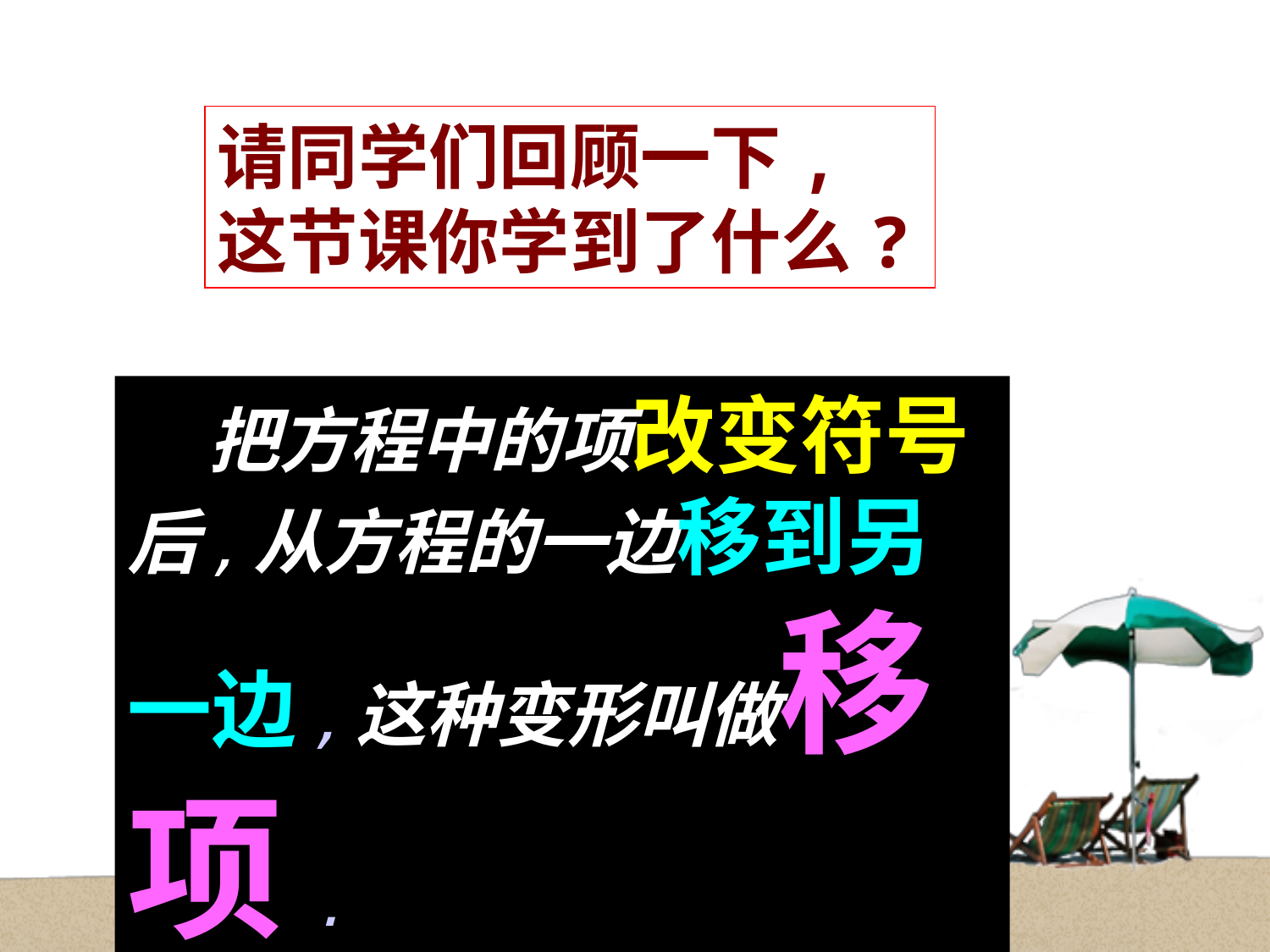

请同学们回顾一下,这节课你学到了什么?
    把方程中的项改变符号后,从方程的一边移到另一边,这种变形叫做移项.